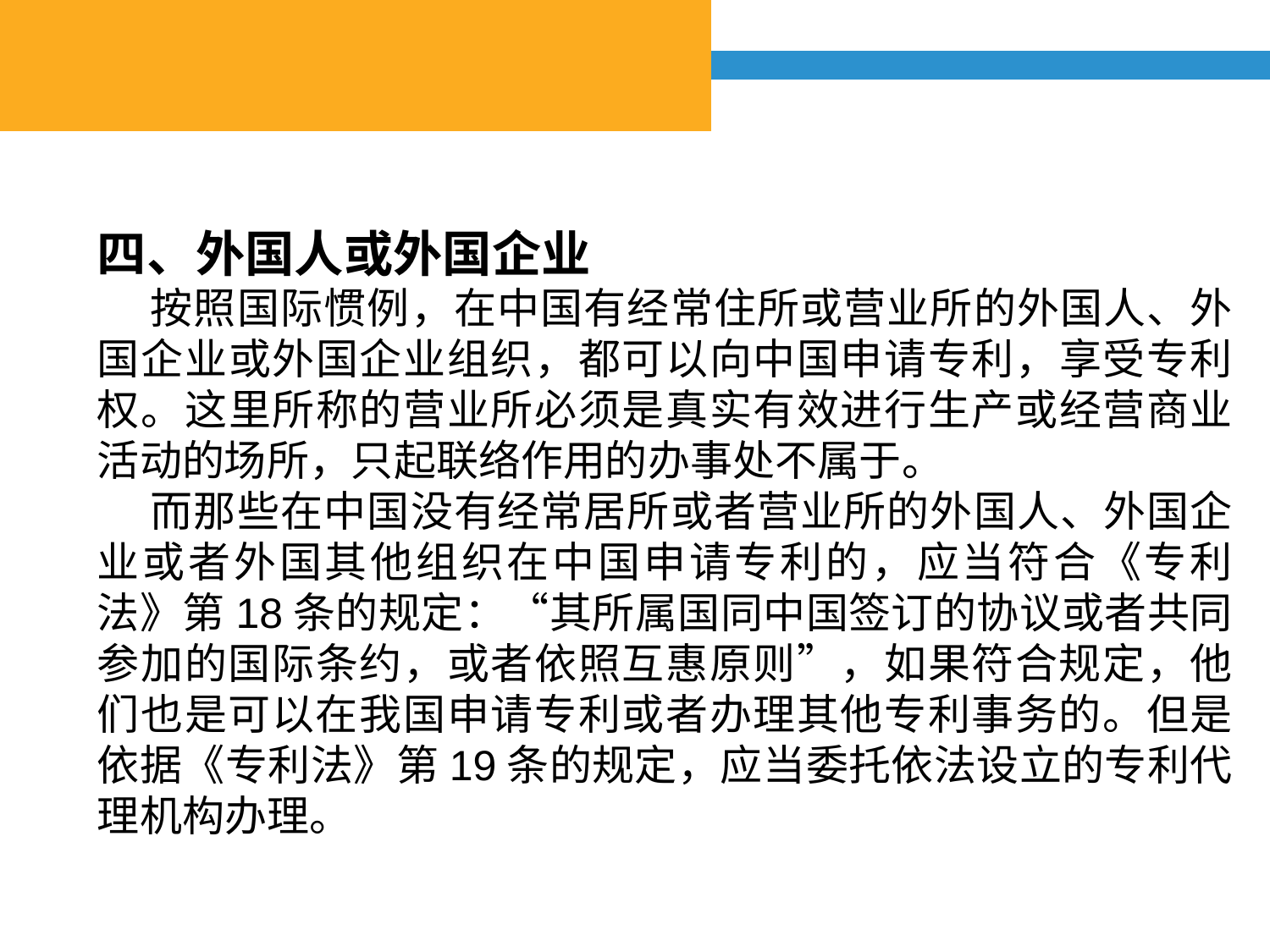

四、外国人或外国企业
    按照国际惯例，在中国有经常住所或营业所的外国人、外国企业或外国企业组织，都可以向中国申请专利，享受专利权。这里所称的营业所必须是真实有效进行生产或经营商业活动的场所，只起联络作用的办事处不属于。
    而那些在中国没有经常居所或者营业所的外国人、外国企业或者外国其他组织在中国申请专利的，应当符合《专利法》第18条的规定：“其所属国同中国签订的协议或者共同参加的国际条约，或者依照互惠原则”，如果符合规定，他们也是可以在我国申请专利或者办理其他专利事务的。但是依据《专利法》第19条的规定，应当委托依法设立的专利代理机构办理。